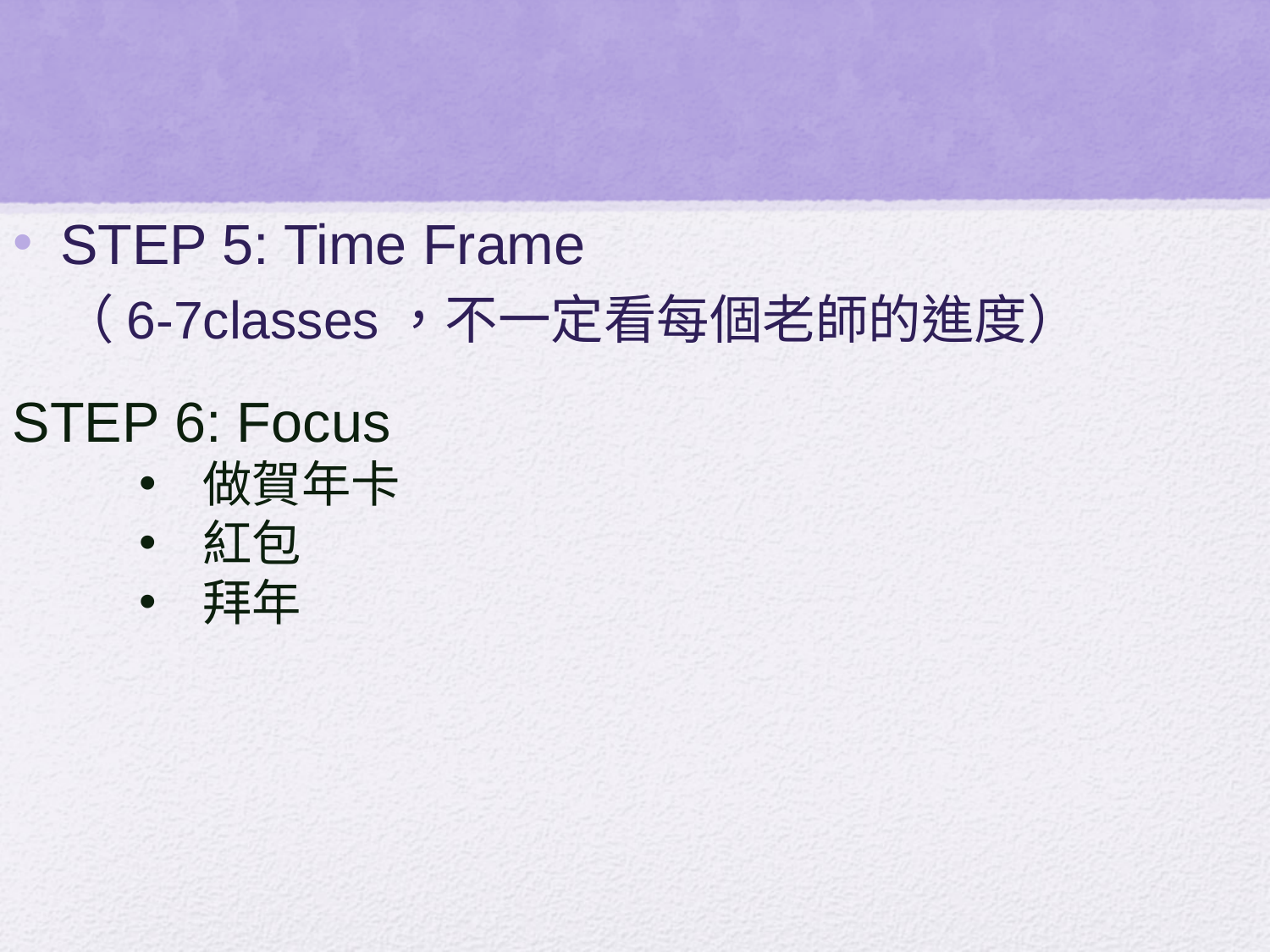

#
STEP 5: Time Frame
（6-7classes，不一定看每個老師的進度）
STEP 6: Focus
做賀年卡
紅包
拜年